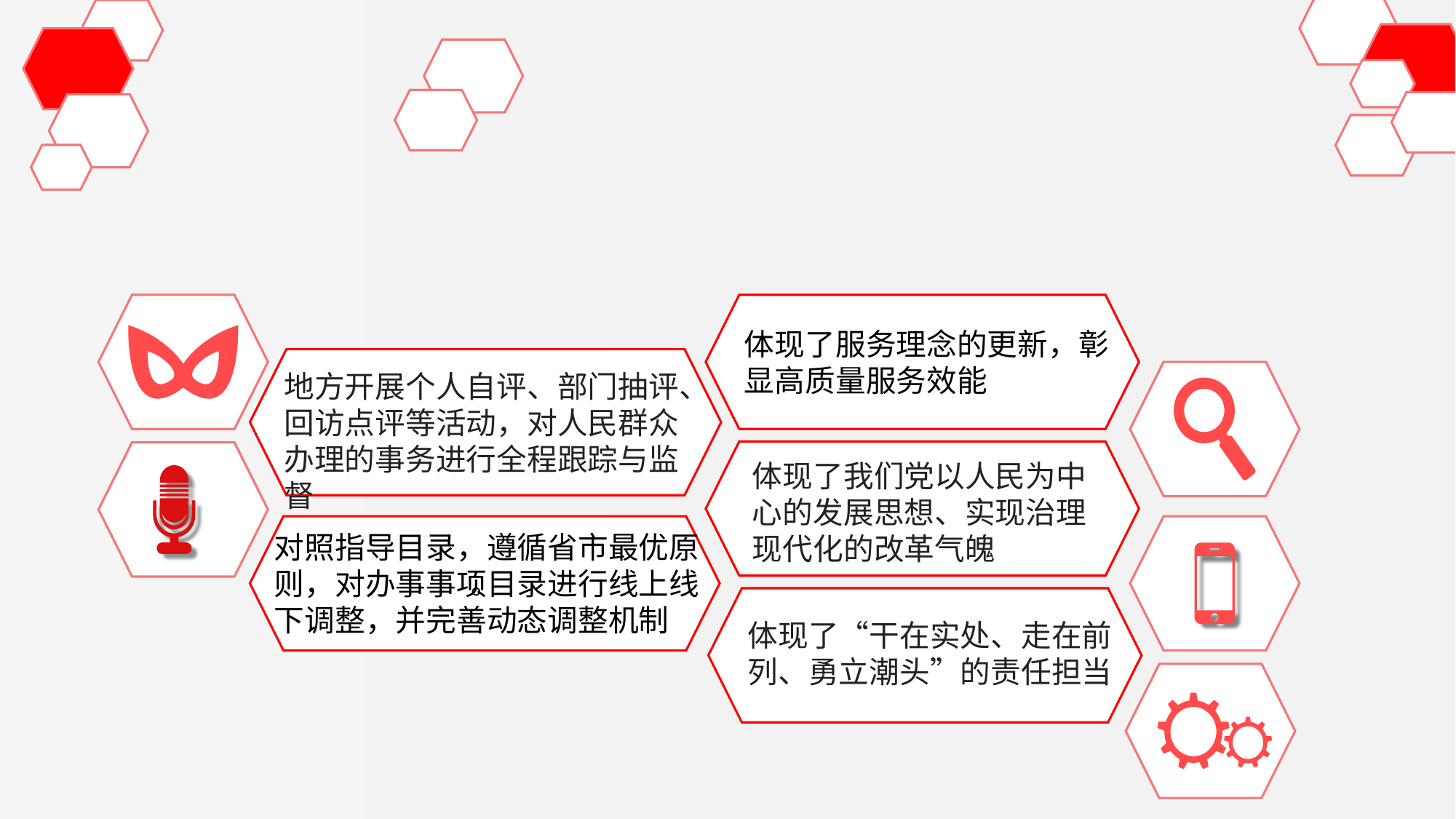

。

体现了服务理念的更新，彰显高质量服务效能
地方开展个人自评、部门抽评、回访点评等活动，对人民群众办理的事务进行全程跟踪与监督
体现了我们党以人民为中心的发展思想、实现治理现代化的改革气魄
对照指导目录，遵循省市最优原则，对办事事项目录进行线上线下调整，并完善动态调整机制
体现了“干在实处、走在前列、勇立潮头”的责任担当